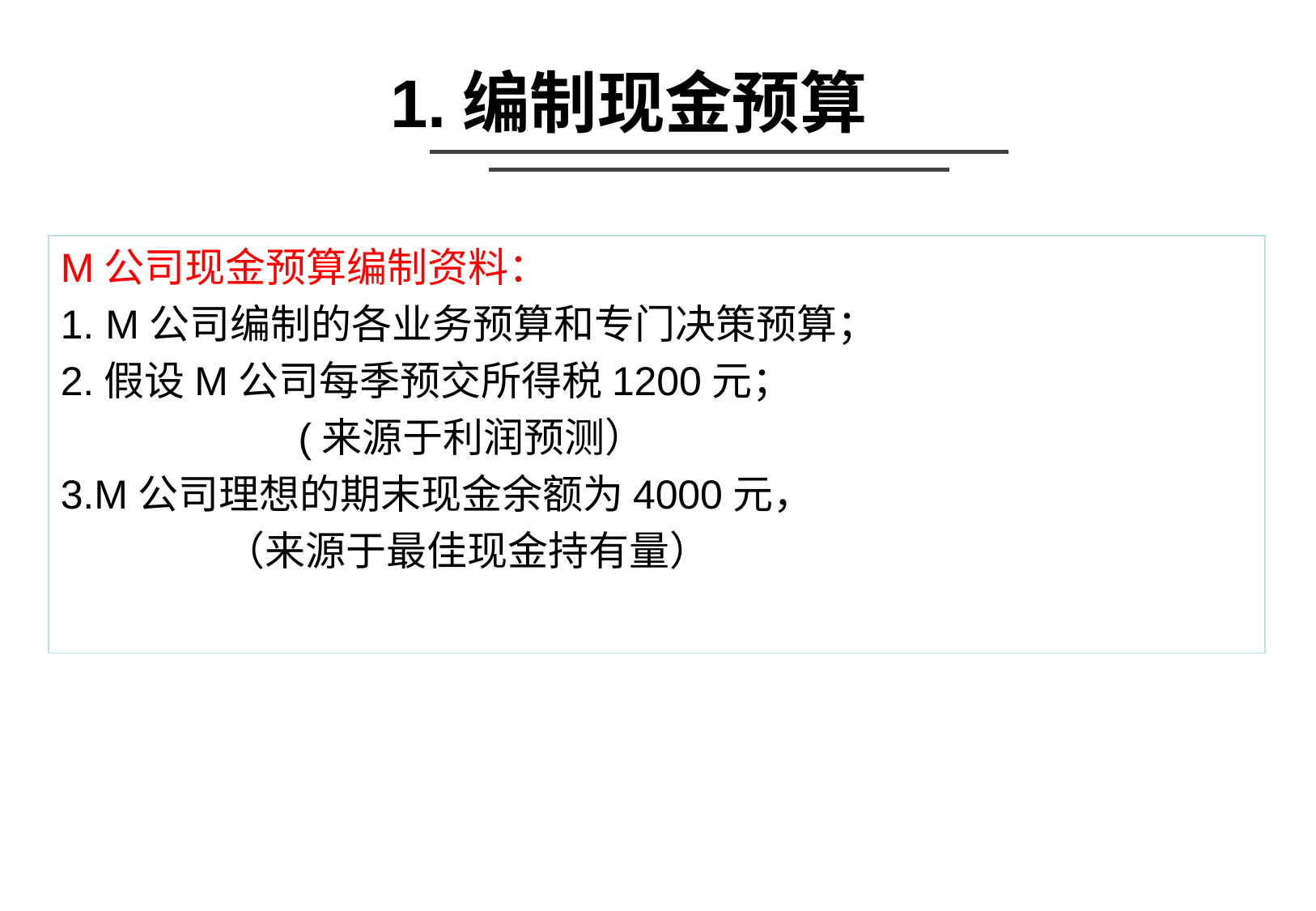

1.编制现金预算
M公司现金预算编制资料：
1. M公司编制的各业务预算和专门决策预算；
2.假设M公司每季预交所得税1200元；
                     (来源于利润预测）
3.M公司理想的期末现金余额为4000元，
                 （来源于最佳现金持有量）